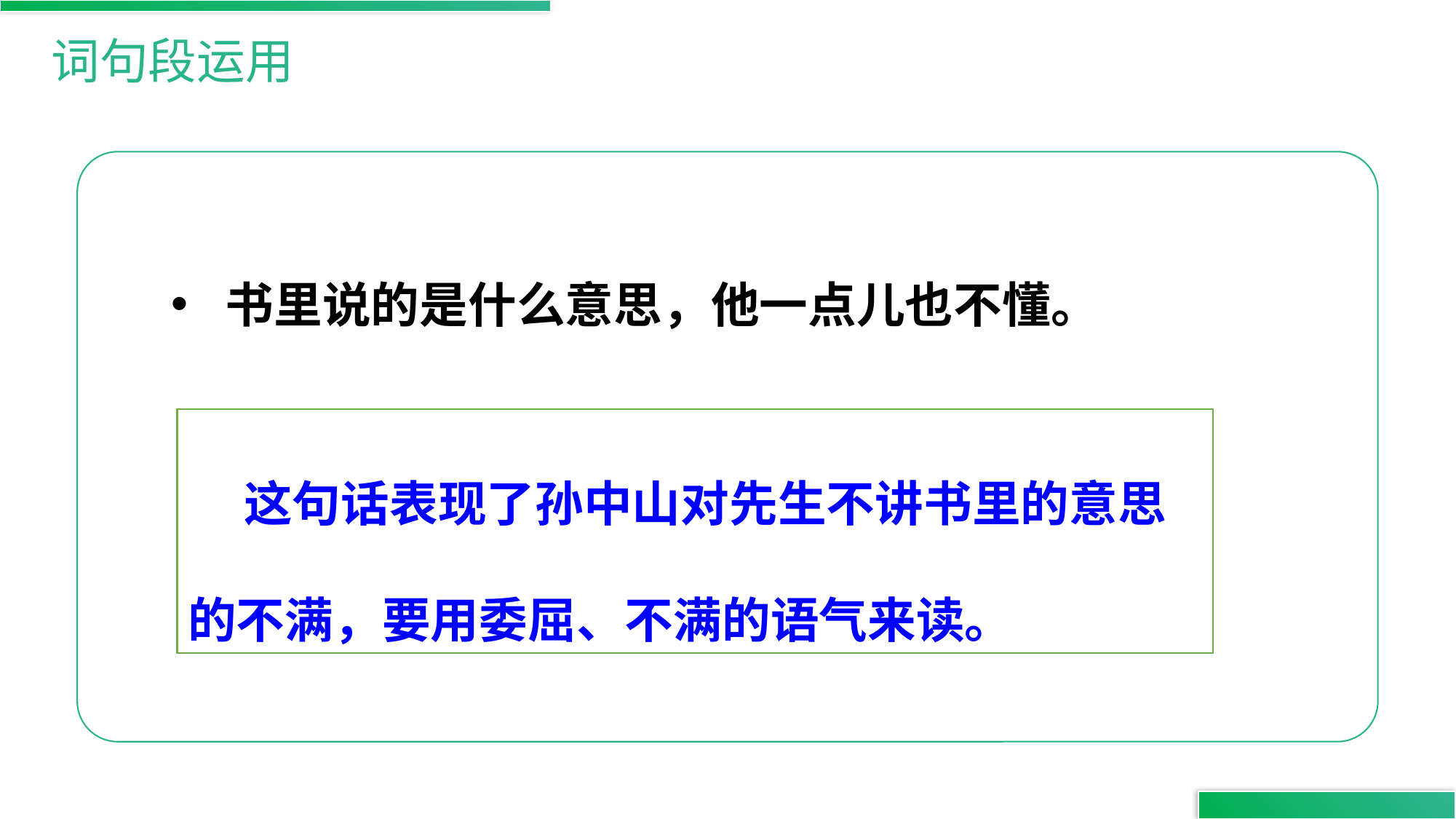

词句段运用
书里说的是什么意思，他一点儿也不懂。
    这句话表现了孙中山对先生不讲书里的意思的不满，要用委屈、不满的语气来读。